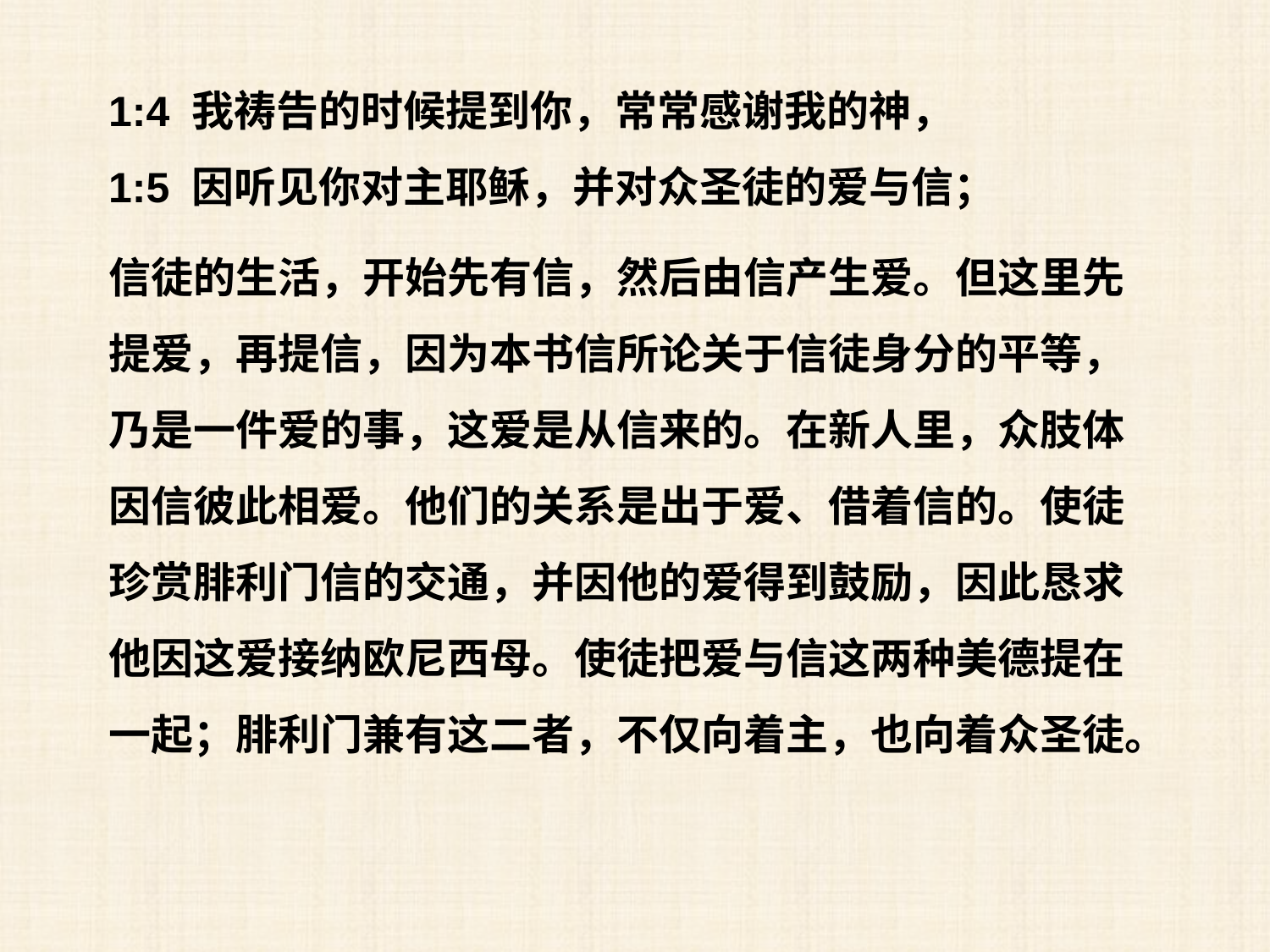

1:4 我祷告的时候提到你，常常感谢我的神，
1:5 因听见你对主耶稣，并对众圣徒的爱与信；
信徒的生活，开始先有信，然后由信产生爱。但这里先提爱，再提信，因为本书信所论关于信徒身分的平等，乃是一件爱的事，这爱是从信来的。在新人里，众肢体因信彼此相爱。他们的关系是出于爱、借着信的。使徒珍赏腓利门信的交通，并因他的爱得到鼓励，因此恳求他因这爱接纳欧尼西母。使徒把爱与信这两种美德提在一起；腓利门兼有这二者，不仅向着主，也向着众圣徒。